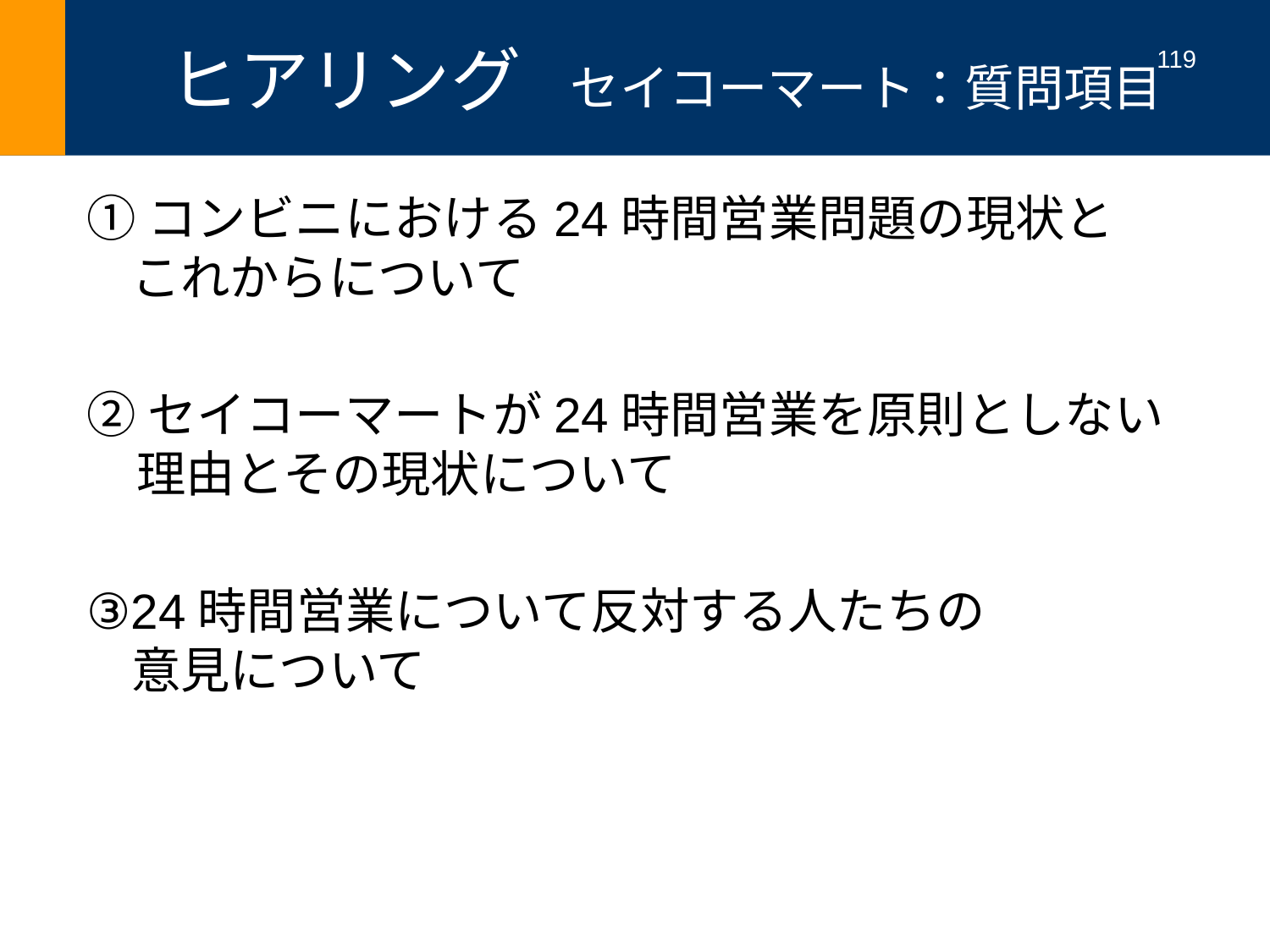

ヒアリング　セイコーマート：質問項目
119
①コンビニにおける24時間営業問題の現状と
   これからについて
②セイコーマートが24時間営業を原則としない理由とその現状について
③24時間営業について反対する人たちの
   意見について